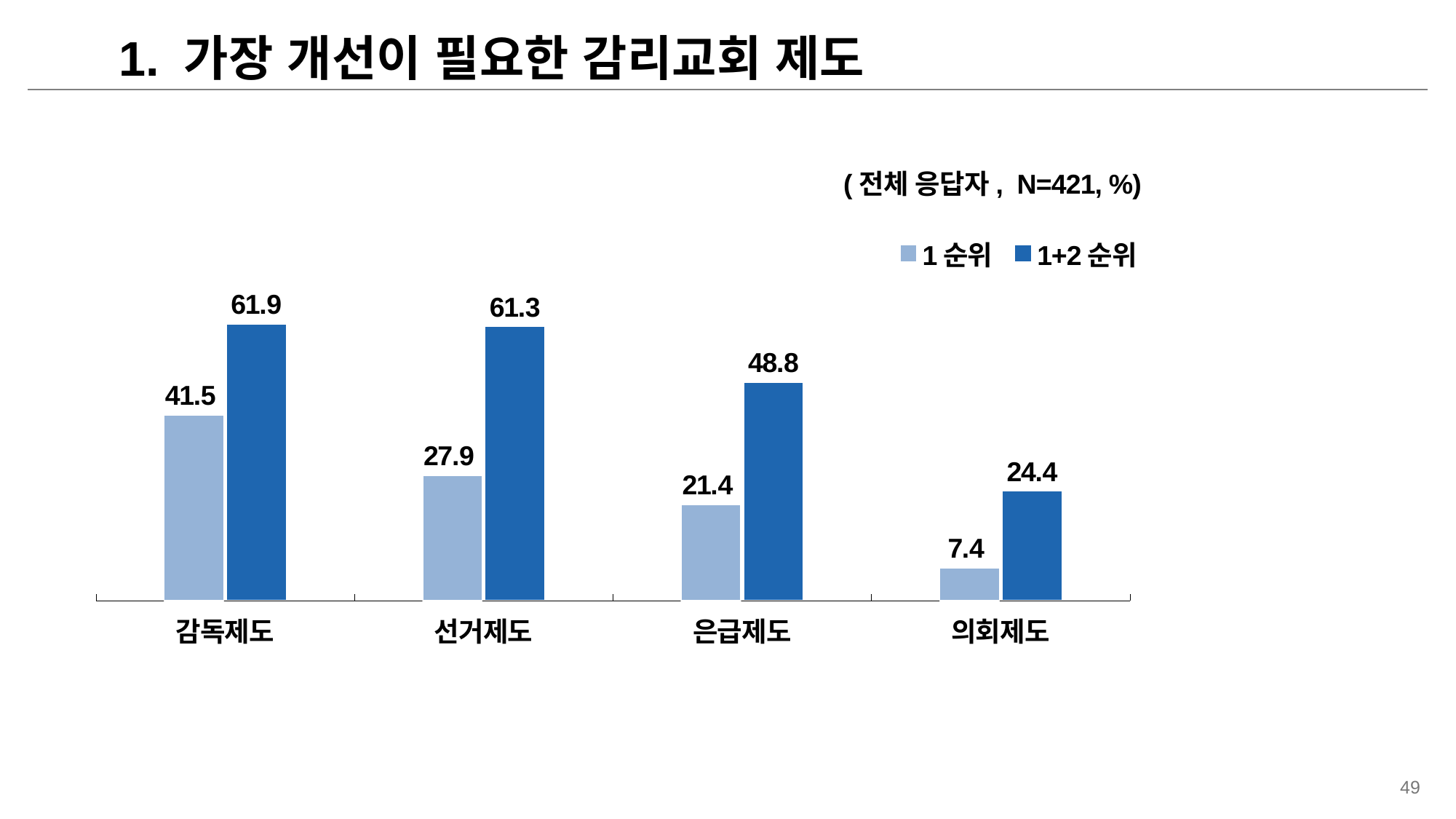

1. 가장 개선이 필요한 감리교회 제도
(전체 응답자,  N=421, %)

### Chart

| Category | 1순위 | 1+2순위 |
|---|---|---|
| 감독제도 | 선거제도 | 은급제도 | 의회제도 |
| --- | --- | --- | --- |